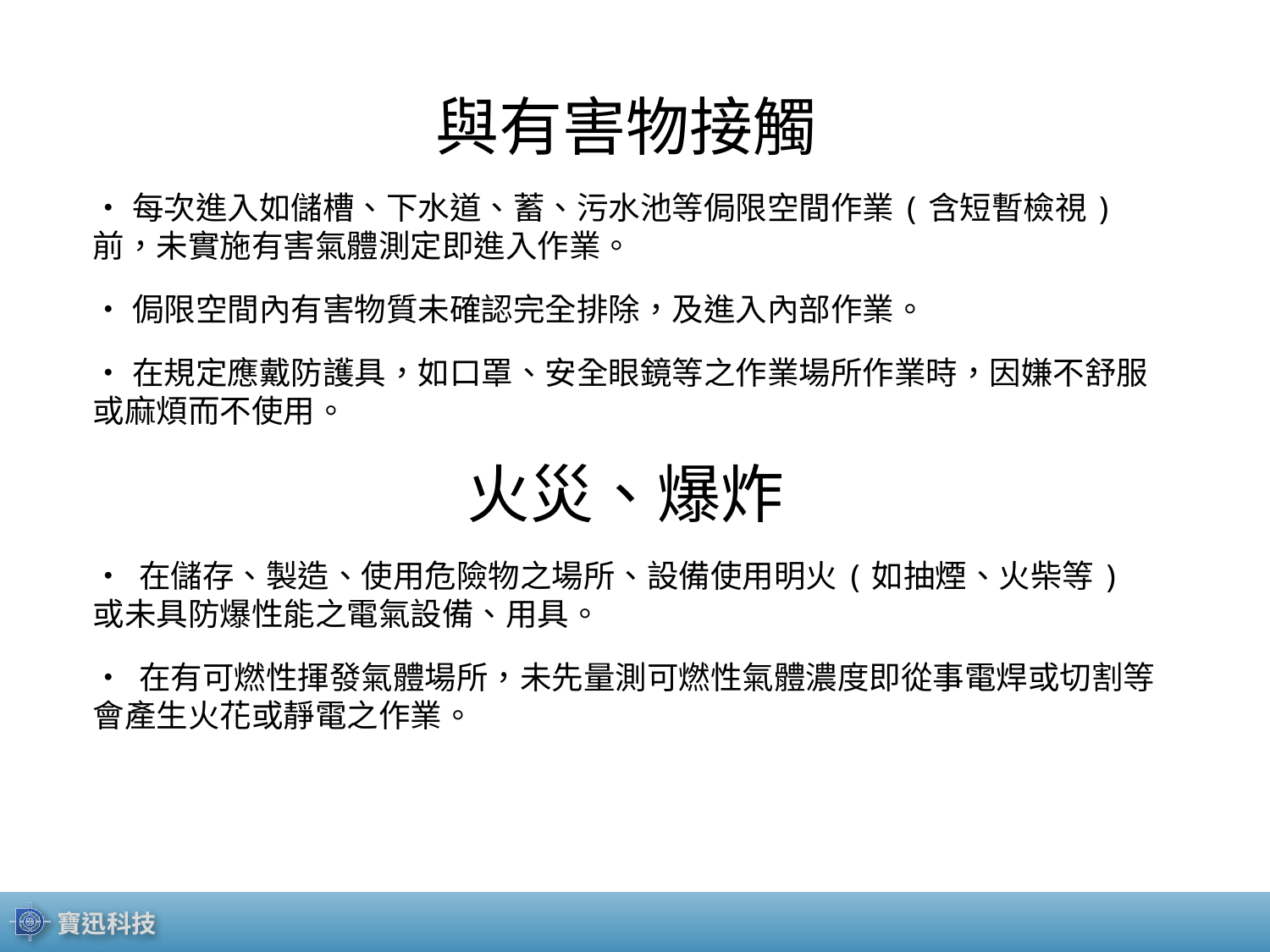

與有害物接觸

‧每次進入如儲槽、下水道、蓄、污水池等侷限空間作業(含短暫檢視)前，未實施有害氣體測定即進入作業。

‧侷限空間內有害物質未確認完全排除，及進入內部作業。

‧在規定應戴防護具，如口罩、安全眼鏡等之作業場所作業時，因嫌不舒服或麻煩而不使用。

火災、爆炸

• 在儲存、製造、使用危險物之場所、設備使用明火(如抽煙、火柴等)或未具防爆性能之電氣設備、用具。

• 在有可燃性揮發氣體場所，未先量測可燃性氣體濃度即從事電焊或切割等會產生火花或靜電之作業。